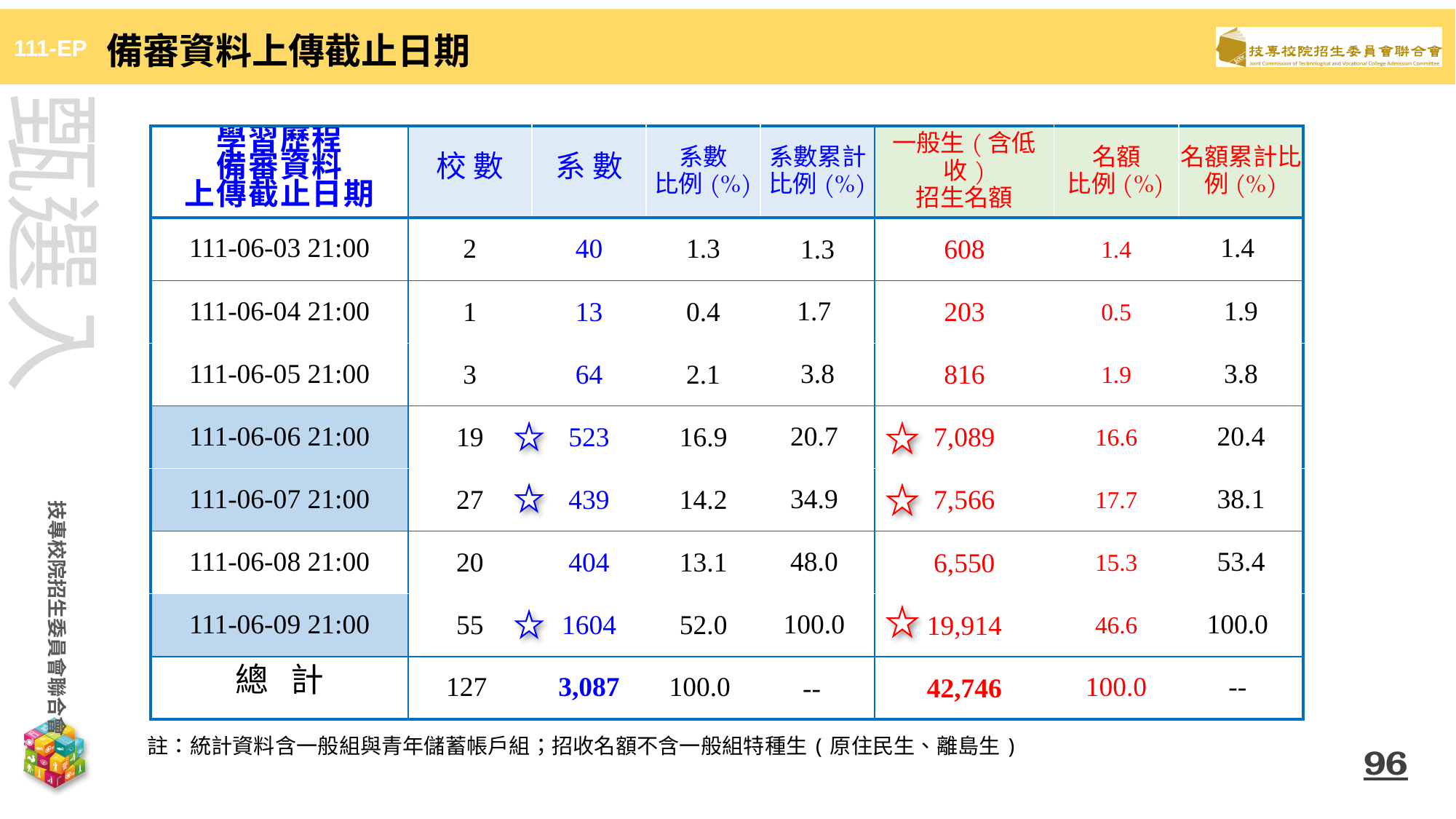

備審資料上傳截止日期
| 學習歷程 備審資料 上傳截止日期 | 校 數 | 系 數 | 系數 比例(%) | 系數累計比例(%) | 一般生(含低收) 招生名額 | 名額 比例(%) | 名額累計比例(%) |
| --- | --- | --- | --- | --- | --- | --- | --- |
| 111-06-03 21:00 | 2 | 40 | 1.3 | 1.3 | 608 | 1.4 | 1.4 |
| 111-06-04 21:00 | 1 | 13 | 0.4 | 1.7 | 203 | 0.5 | 1.9 |
| 111-06-05 21:00 | 3 | 64 | 2.1 | 3.8 | 816 | 1.9 | 3.8 |
| 111-06-06 21:00 | 19 | 523 | 16.9 | 20.7 | 7,089 | 16.6 | 20.4 |
| 111-06-07 21:00 | 27 | 439 | 14.2 | 34.9 | 7,566 | 17.7 | 38.1 |
| 111-06-08 21:00 | 20 | 404 | 13.1 | 48.0 | 6,550 | 15.3 | 53.4 |
| 111-06-09 21:00 | 55 | 1604 | 52.0 | 100.0 | 19,914 | 46.6 | 100.0 |
| 總 計 | 127 | 3,087 | 100.0 | -- | 42,746 | 100.0 | -- |

註：統計資料含一般組與青年儲蓄帳戶組；招收名額不含一般組特種生(原住民生、離島生)